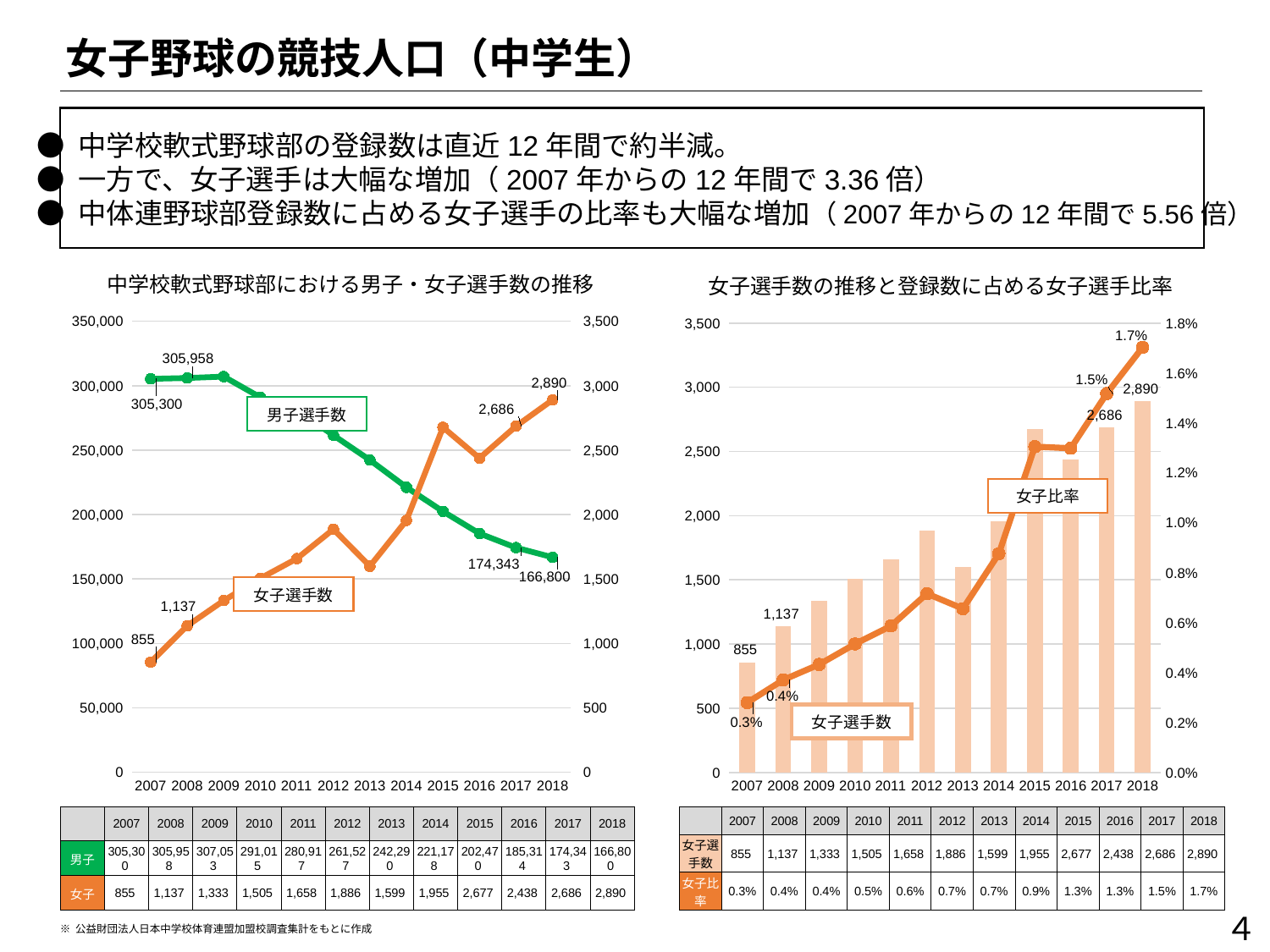

女子野球の競技人口（中学生）

● 中学校軟式野球部の登録数は直近12年間で約半減。
● 一方で、女子選手は大幅な増加（2007年からの12年間で3.36倍）
● 中体連野球部登録数に占める女子選手の比率も大幅な増加（2007年からの12年間で5.56倍）
中学校軟式野球部における男子・女子選手数の推移
女子選手数の推移と登録数に占める女子選手比率

### Chart

| Category | 男子 | 女子 |
|---|---|---|
| 2007 | 305300.0 | 855.0 |
| 2008 | 305958.0 | 1137.0 |
| 2009 | 307053.0 | 1333.0 |
| 2010 | 291015.0 | 1505.0 |
| 2011 | 280917.0 | 1658.0 |
| 2012 | 261527.0 | 1886.0 |
| 2013 | 242290.0 | 1599.0 |
| 2014 | 221178.0 | 1955.0 |
| 2015 | 202470.0 | 2677.0 |
| 2016 | 185314.0 | 2438.0 |
| 2017 | 174343.0 | 2686.0 |
| 2018 | 166800.0 | 2890.0 |

### Chart

| Category | 女子選手数 | 女子比率 |
|---|---|---|
| 2007 | 855.0 | 0.002792703042576473 |
| 2008 | 1137.0 | 0.003702437356518341 |
| 2009 | 1333.0 | 0.004322504912674376 |
| 2010 | 1505.0 | 0.005144947354027075 |
| 2011 | 1658.0 | 0.005867468813589313 |
| 2012 | 1886.0 | 0.007159859232460053 |
| 2013 | 1599.0 | 0.0065562612499948745 |
| 2014 | 1955.0 | 0.008761590620840485 |
| 2015 | 2677.0 | 0.01304917936894032 |
| 2016 | 2438.0 | 0.012985214538327156 |
| 2017 | 2686.0 | 0.01517265532765818 |
| 2018 | 2890.0 | 0.017031056632683127 |
男子選手数
女子比率
女子選手数
女子選手数
|  | 2007 | 2008 | 2009 | 2010 | 2011 | 2012 | 2013 | 2014 | 2015 | 2016 | 2017 | 2018 |
| --- | --- | --- | --- | --- | --- | --- | --- | --- | --- | --- | --- | --- |
| 女子選手数 | 855 | 1,137 | 1,333 | 1,505 | 1,658 | 1,886 | 1,599 | 1,955 | 2,677 | 2,438 | 2,686 | 2,890 |
| 女子比率 | 0.3% | 0.4% | 0.4% | 0.5% | 0.6% | 0.7% | 0.7% | 0.9% | 1.3% | 1.3% | 1.5% | 1.7% |
|  | 2007 | 2008 | 2009 | 2010 | 2011 | 2012 | 2013 | 2014 | 2015 | 2016 | 2017 | 2018 |
| --- | --- | --- | --- | --- | --- | --- | --- | --- | --- | --- | --- | --- |
| 男子 | 305,300 | 305,958 | 307,053 | 291,015 | 280,917 | 261,527 | 242,290 | 221,178 | 202,470 | 185,314 | 174,343 | 166,800 |
| 女子 | 855 | 1,137 | 1,333 | 1,505 | 1,658 | 1,886 | 1,599 | 1,955 | 2,677 | 2,438 | 2,686 | 2,890 |
４
※ 公益財団法人日本中学校体育連盟加盟校調査集計をもとに作成